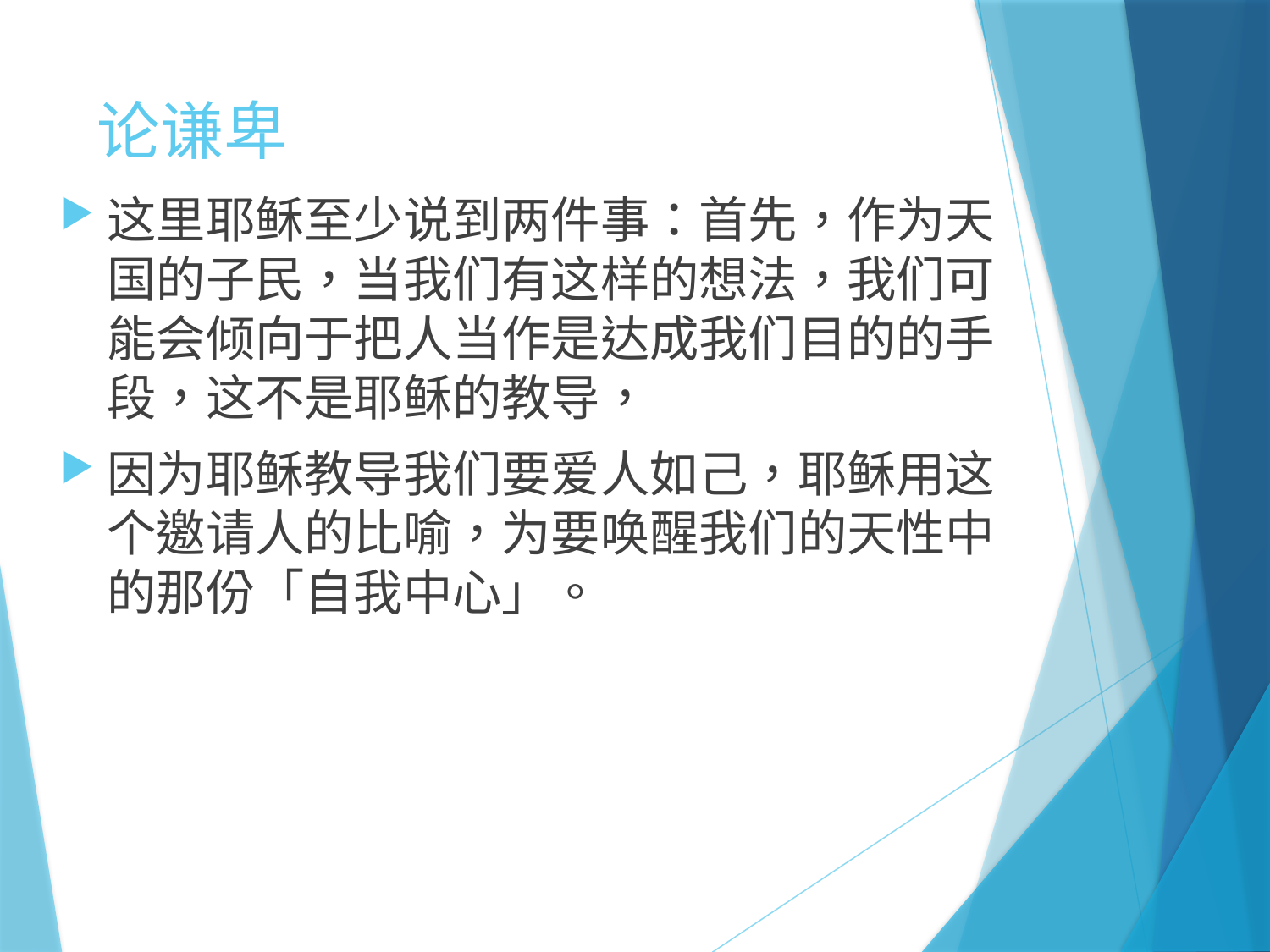

# 论谦卑
这里耶稣至少说到两件事：首先，作为天国的子民，当我们有这样的想法，我们可能会倾向于把人当作是达成我们目的的手段，这不是耶稣的教导，
因为耶稣教导我们要爱人如己，耶稣用这个邀请人的比喻，为要唤醒我们的天性中的那份「自我中心」。